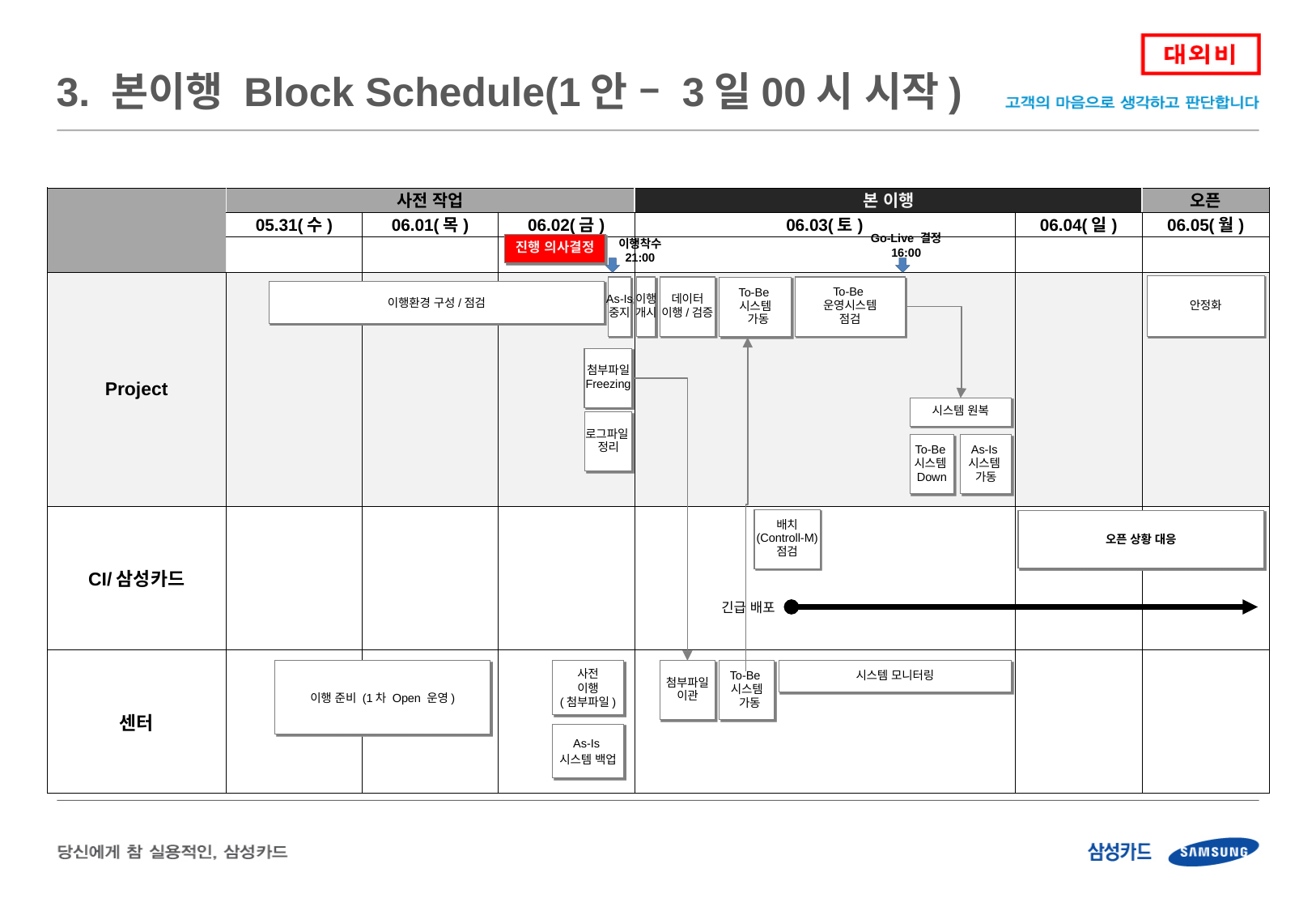

3. 본이행 Block Schedule(1안 – 3일00시 시작)
|  | 사전 작업 |  |  | 본 이행 |  | 오픈 |
| --- | --- | --- | --- | --- | --- | --- |
|  | 05.31(수) | 06.01(목) | 06.02(금) | 06.03(토) | 06.04(일) | 06.05(월) |
|  |  |  |  |  |  |  |
| Project |  |  |  |  |  |  |
| CI/삼성카드 |  |  |  |  |  |  |
| 센터 |  |  |  |  |  |  |
Go-Live 결정
16:00
진행 의사결정
이행착수
21:00

안정화
As-Is
중지
이행
개시
데이터
이행/검증
To-Be
운영시스템
점검
To-Be
시스템
 가동
이행환경 구성/점검
첨부파일
Freezing
시스템 원복
로그파일
정리
To-Be
시스템
Down
As-Is
시스템
가동
배치
(Controll-M)
점검
오픈 상황 대응
긴급 배포
이행 준비 (1차 Open 운영)
사전
이행
(첨부파일)
첨부파일
이관
To-Be
시스템
 가동
시스템 모니터링
As-Is
시스템 백업